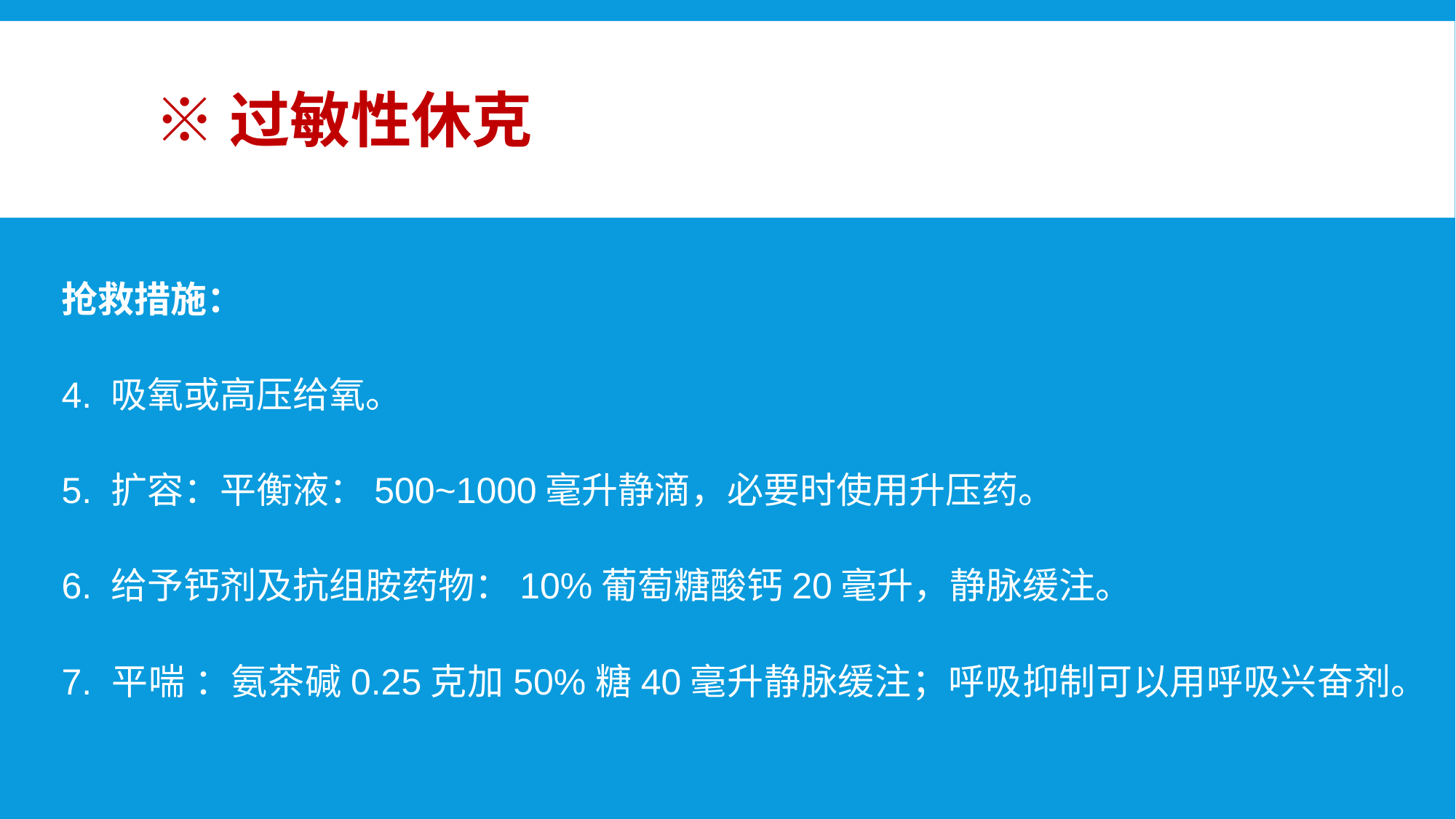

# ※过敏性休克
抢救措施：
4. 吸氧或高压给氧。
5. 扩容：平衡液：500~1000毫升静滴，必要时使用升压药。
6. 给予钙剂及抗组胺药物：10%葡萄糖酸钙20毫升，静脉缓注。
7. 平喘 ：氨茶碱0.25克加50%糖40毫升静脉缓注；呼吸抑制可以用呼吸兴奋剂。